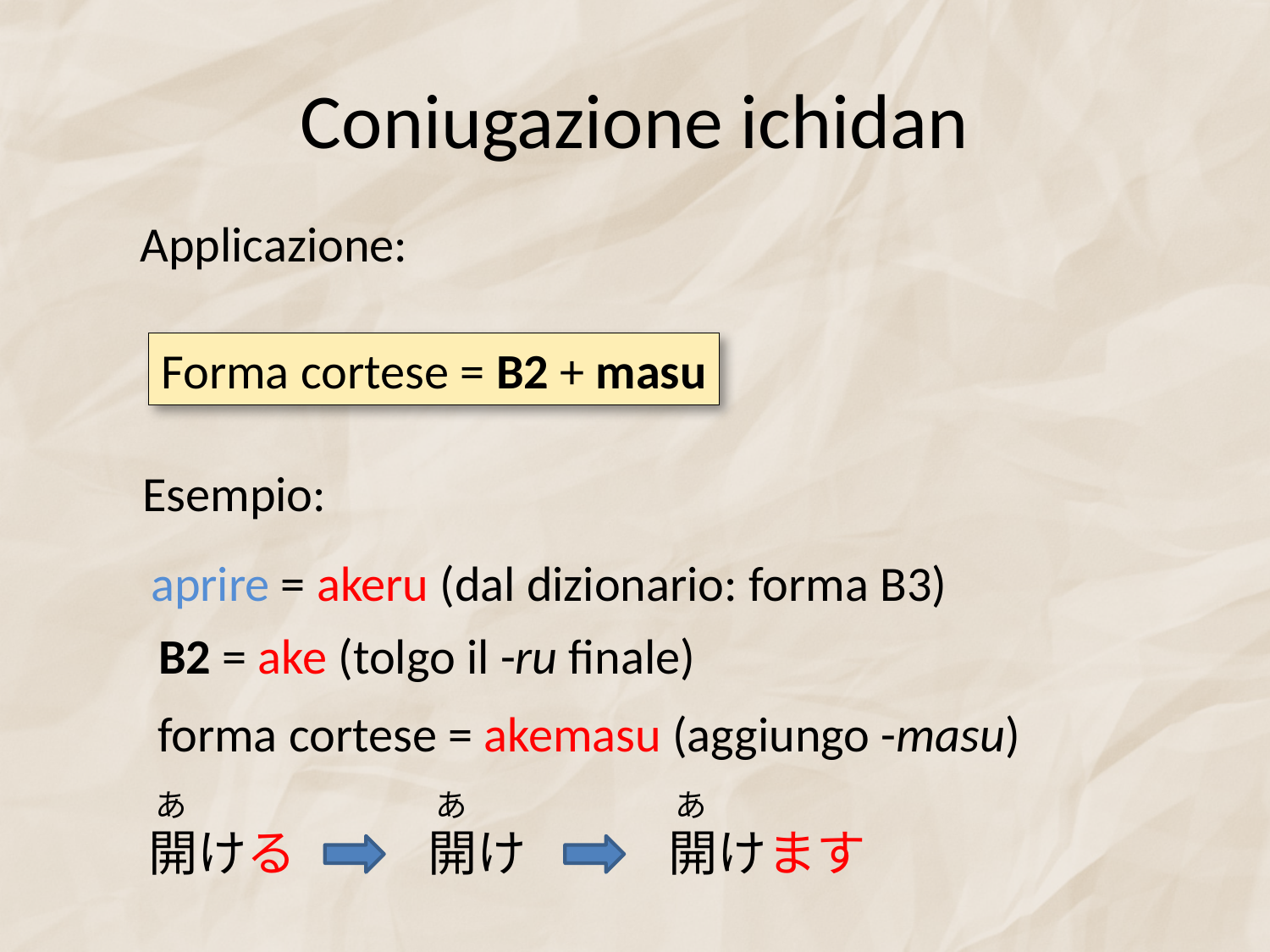

# Coniugazione ichidan
Applicazione:
Forma cortese = B2 + masu
Esempio:
aprire = akeru (dal dizionario: forma B3)
B2 = ake (tolgo il -ru finale)
forma cortese = akemasu (aggiungo -masu)
あ
あ
あ
開ける
開け
開けます